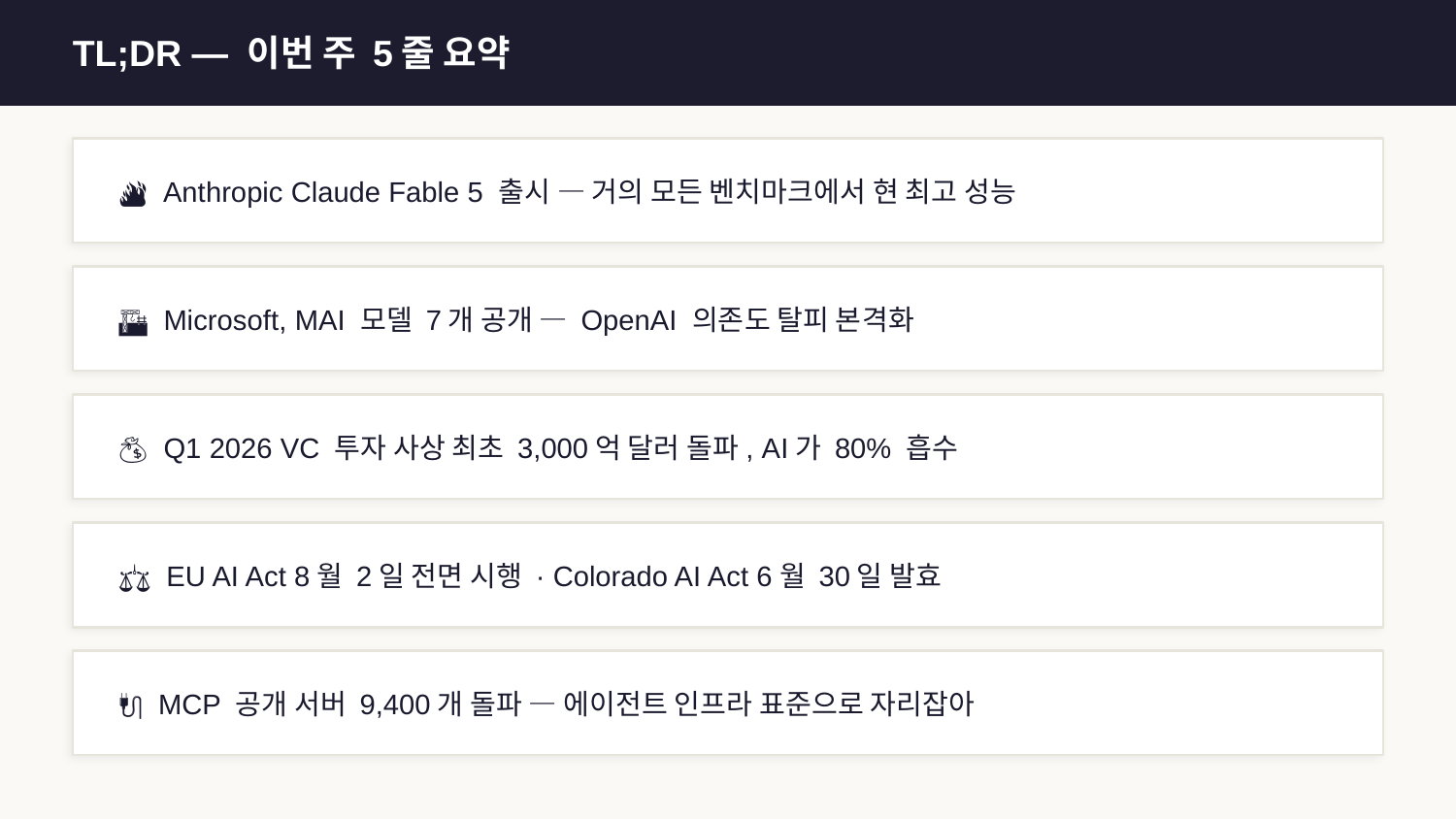

TL;DR — 이번 주 5줄 요약

🔥  Anthropic Claude Fable 5 출시 — 거의 모든 벤치마크에서 현 최고 성능

🏗️  Microsoft, MAI 모델 7개 공개 — OpenAI 의존도 탈피 본격화

💰  Q1 2026 VC 투자 사상 최초 3,000억 달러 돌파, AI가 80% 흡수

⚖️  EU AI Act 8월 2일 전면 시행 · Colorado AI Act 6월 30일 발효

🔌  MCP 공개 서버 9,400개 돌파 — 에이전트 인프라 표준으로 자리잡아